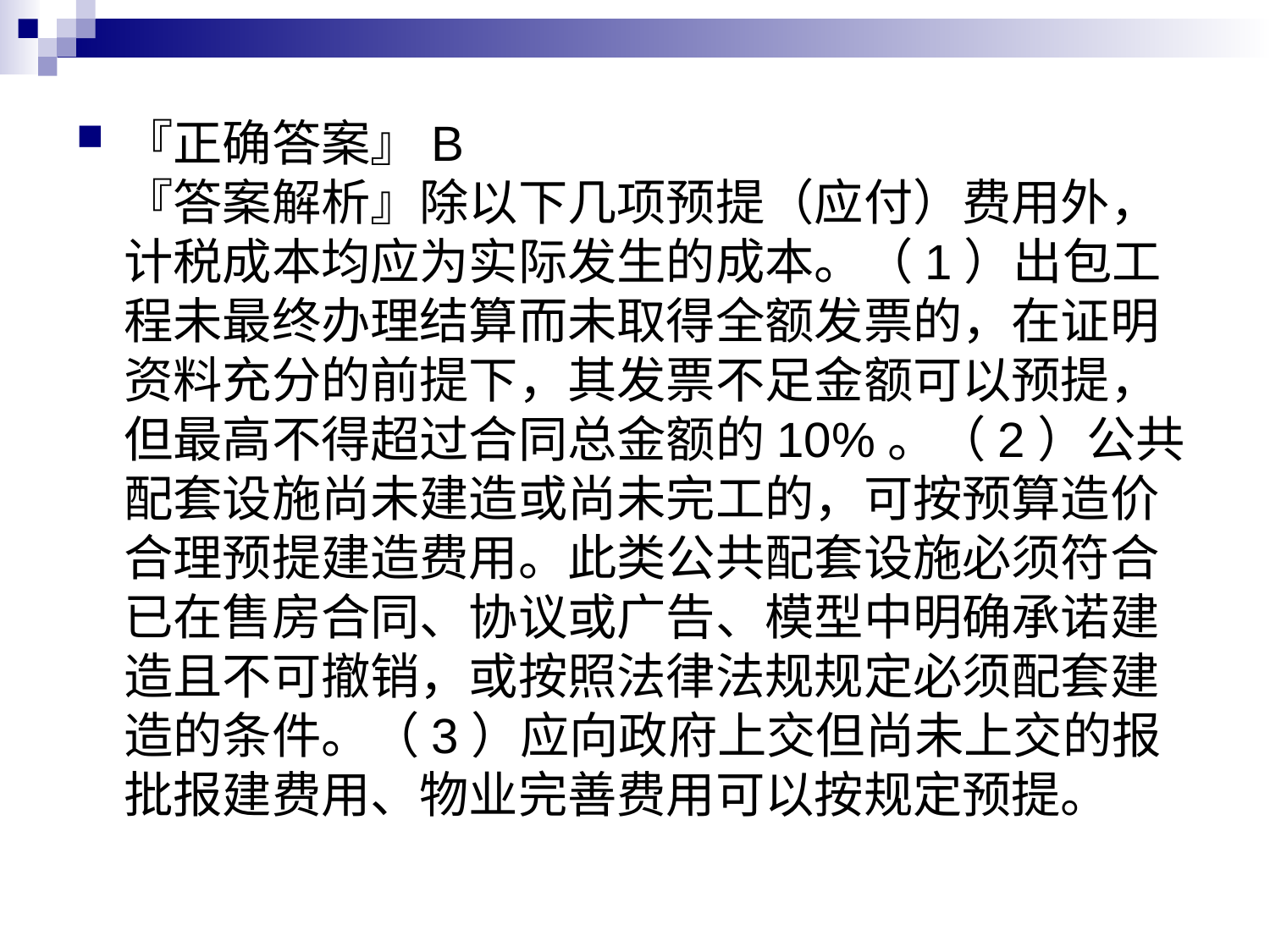

『正确答案』B
『答案解析』除以下几项预提（应付）费用外，计税成本均应为实际发生的成本。（1）出包工程未最终办理结算而未取得全额发票的，在证明资料充分的前提下，其发票不足金额可以预提，但最高不得超过合同总金额的10%。（2）公共配套设施尚未建造或尚未完工的，可按预算造价合理预提建造费用。此类公共配套设施必须符合已在售房合同、协议或广告、模型中明确承诺建造且不可撤销，或按照法律法规规定必须配套建造的条件。（3）应向政府上交但尚未上交的报批报建费用、物业完善费用可以按规定预提。